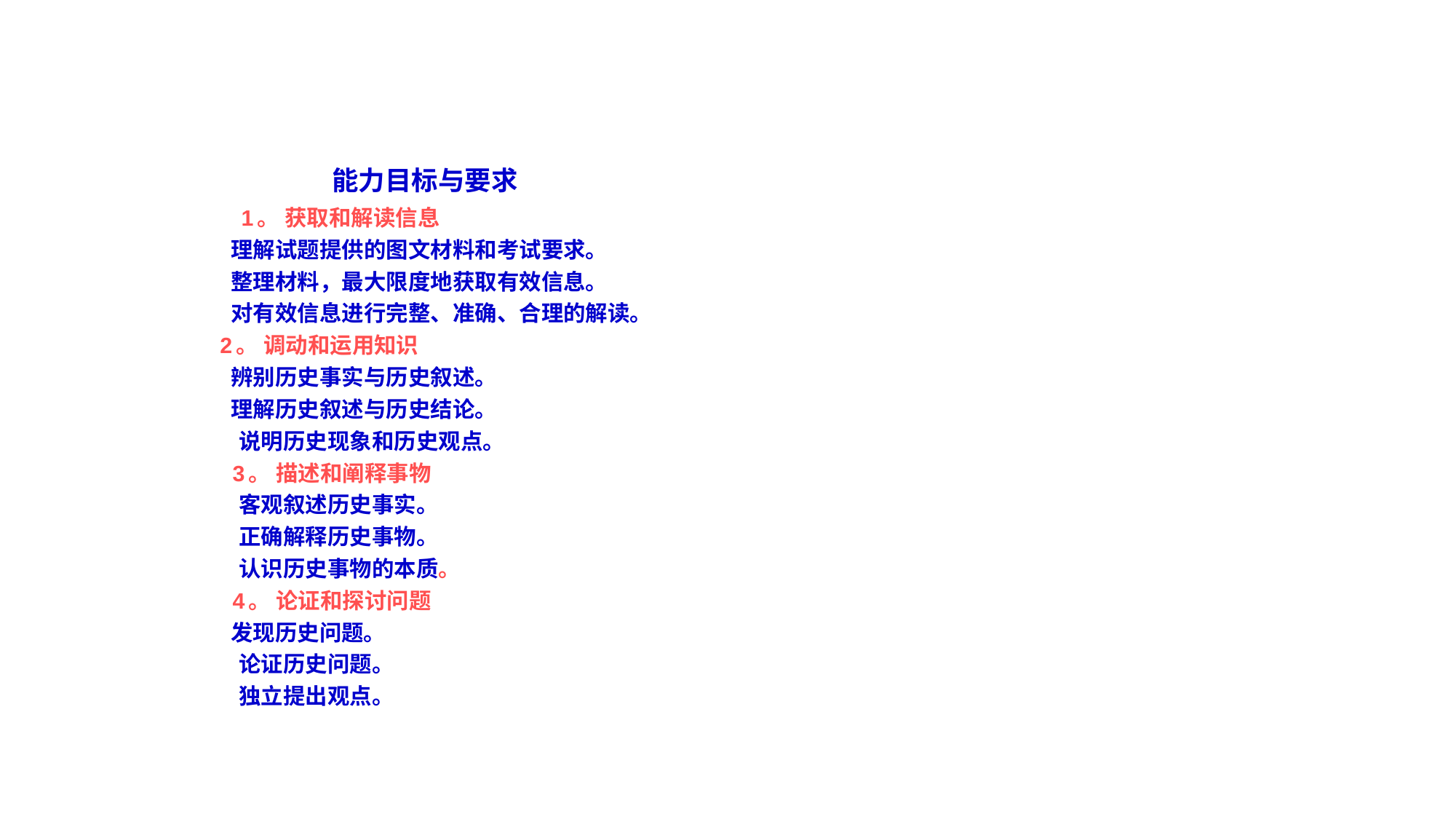

能力目标与要求

   1。 获取和解读信息

     理解试题提供的图文材料和考试要求。

     整理材料，最大限度地获取有效信息。

     对有效信息进行完整、准确、合理的解读。

   2。 调动和运用知识

     辨别历史事实与历史叙述。

     理解历史叙述与历史结论。

　   说明历史现象和历史观点。

　 3。 描述和阐释事物

　   客观叙述历史事实。

　   正确解释历史事物。

　   认识历史事物的本质。

　 4。 论证和探讨问题

     发现历史问题。

　   论证历史问题。

　   独立提出观点。